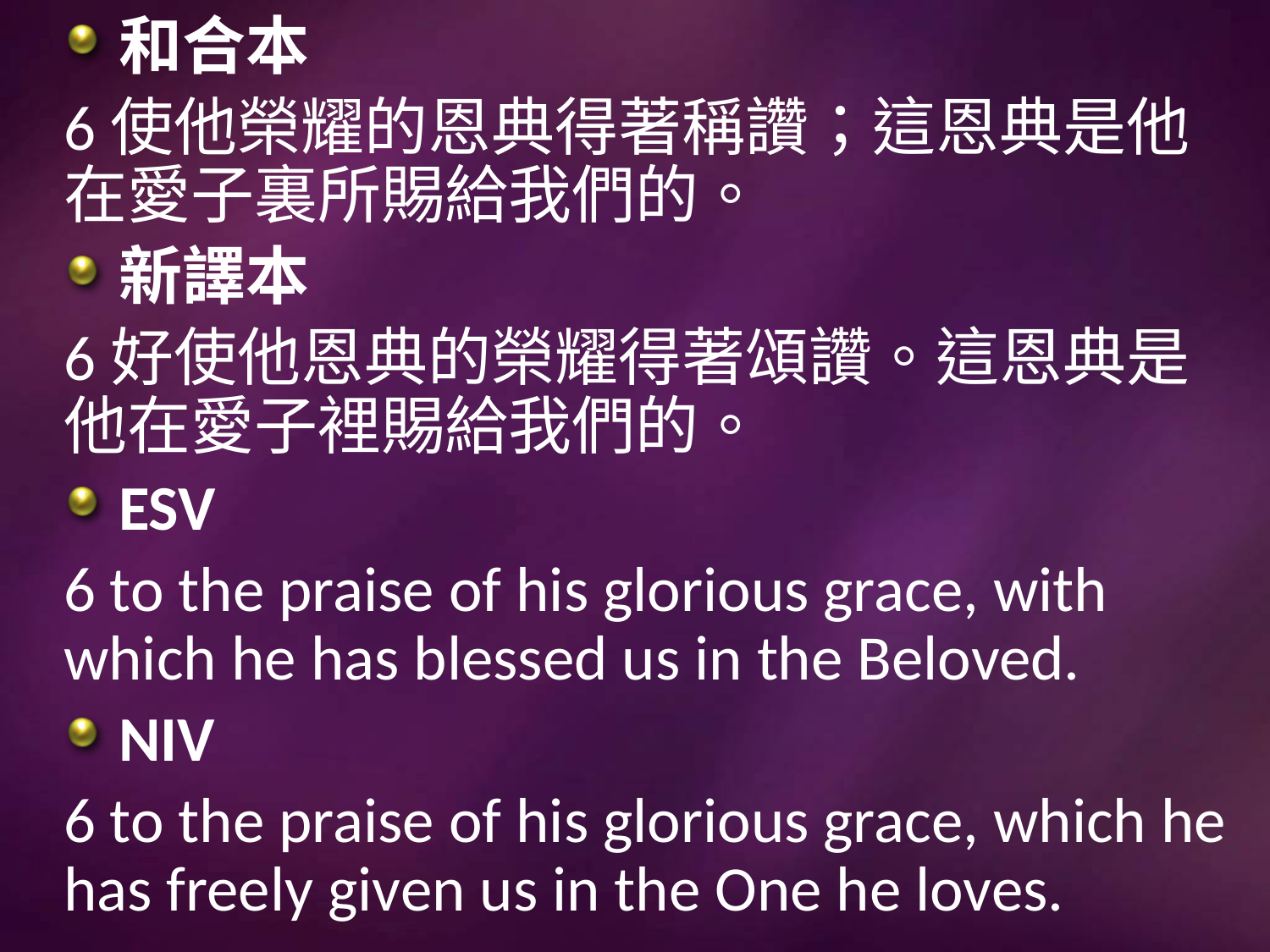

和合本
6使他榮耀的恩典得著稱讚；這恩典是他在愛子裏所賜給我們的。
新譯本
6好使他恩典的榮耀得著頌讚。這恩典是他在愛子裡賜給我們的。
ESV
6 to the praise of his glorious grace, with which he has blessed us in the Beloved.
NIV
6 to the praise of his glorious grace, which he has freely given us in the One he loves.